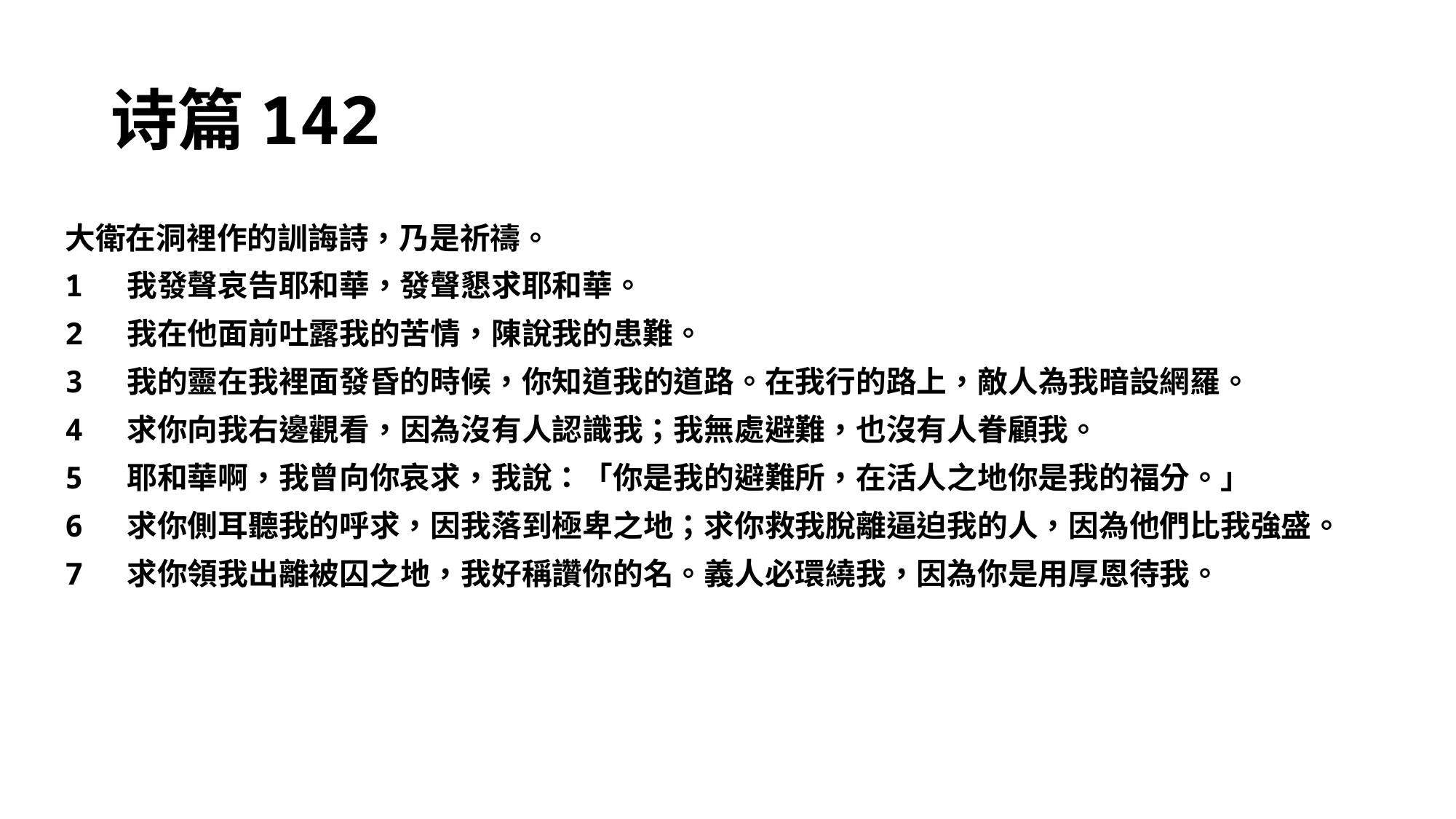

# 诗篇142
大衛在洞裡作的訓誨詩，乃是祈禱。
1  我發聲哀告耶和華，發聲懇求耶和華。
2  我在他面前吐露我的苦情，陳說我的患難。
3  我的靈在我裡面發昏的時候，你知道我的道路。在我行的路上，敵人為我暗設網羅。
4  求你向我右邊觀看，因為沒有人認識我；我無處避難，也沒有人眷顧我。
5  耶和華啊，我曾向你哀求，我說：「你是我的避難所，在活人之地你是我的福分。」
6  求你側耳聽我的呼求，因我落到極卑之地；求你救我脫離逼迫我的人，因為他們比我強盛。
7  求你領我出離被囚之地，我好稱讚你的名。義人必環繞我，因為你是用厚恩待我。